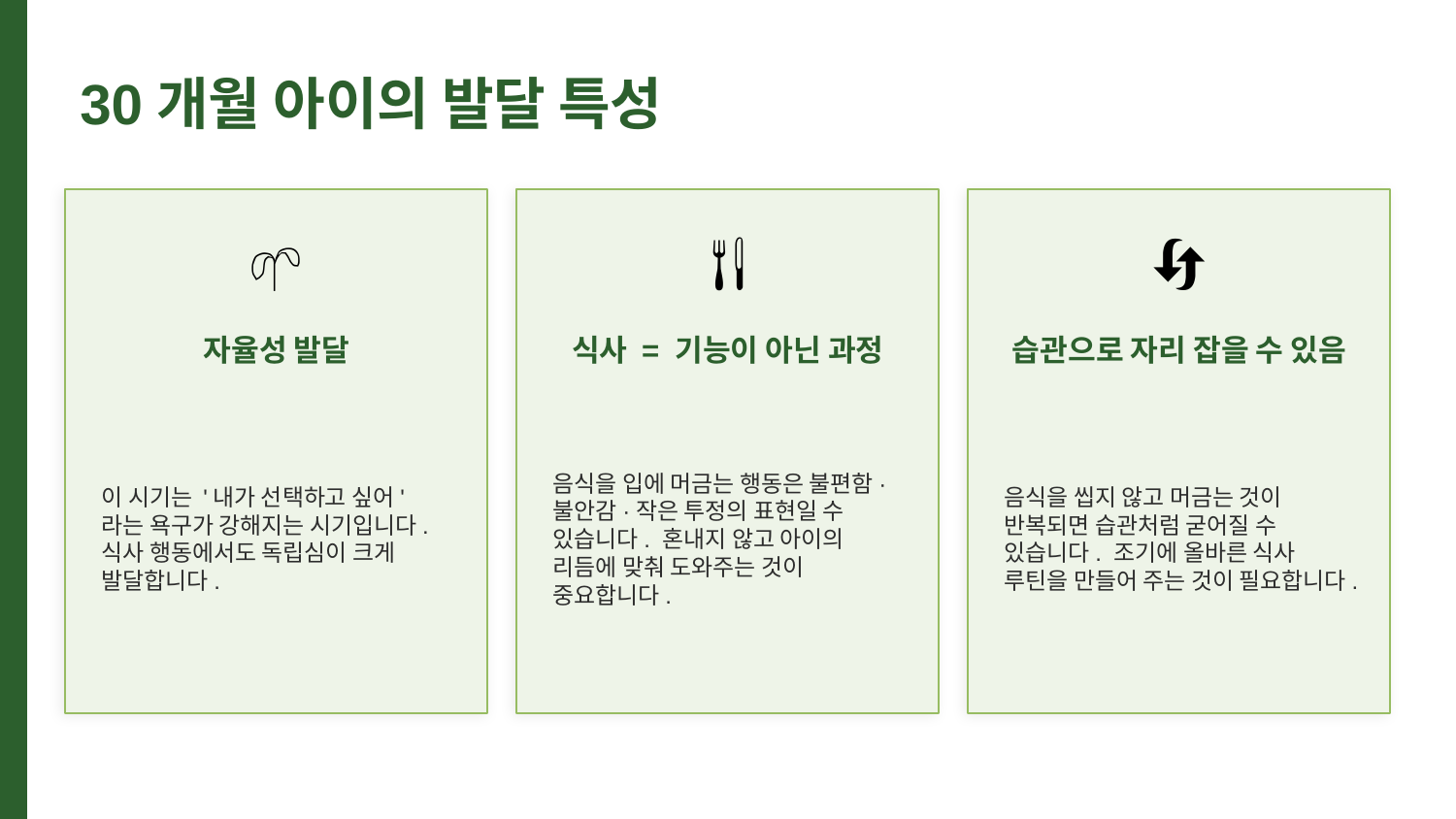

30개월 아이의 발달 특성

🌱
🍴
🔄
자율성 발달
식사 = 기능이 아닌 과정
습관으로 자리 잡을 수 있음
이 시기는 '내가 선택하고 싶어'라는 욕구가 강해지는 시기입니다. 식사 행동에서도 독립심이 크게 발달합니다.
음식을 입에 머금는 행동은 불편함·불안감·작은 투정의 표현일 수 있습니다. 혼내지 않고 아이의 리듬에 맞춰 도와주는 것이 중요합니다.
음식을 씹지 않고 머금는 것이 반복되면 습관처럼 굳어질 수 있습니다. 조기에 올바른 식사 루틴을 만들어 주는 것이 필요합니다.